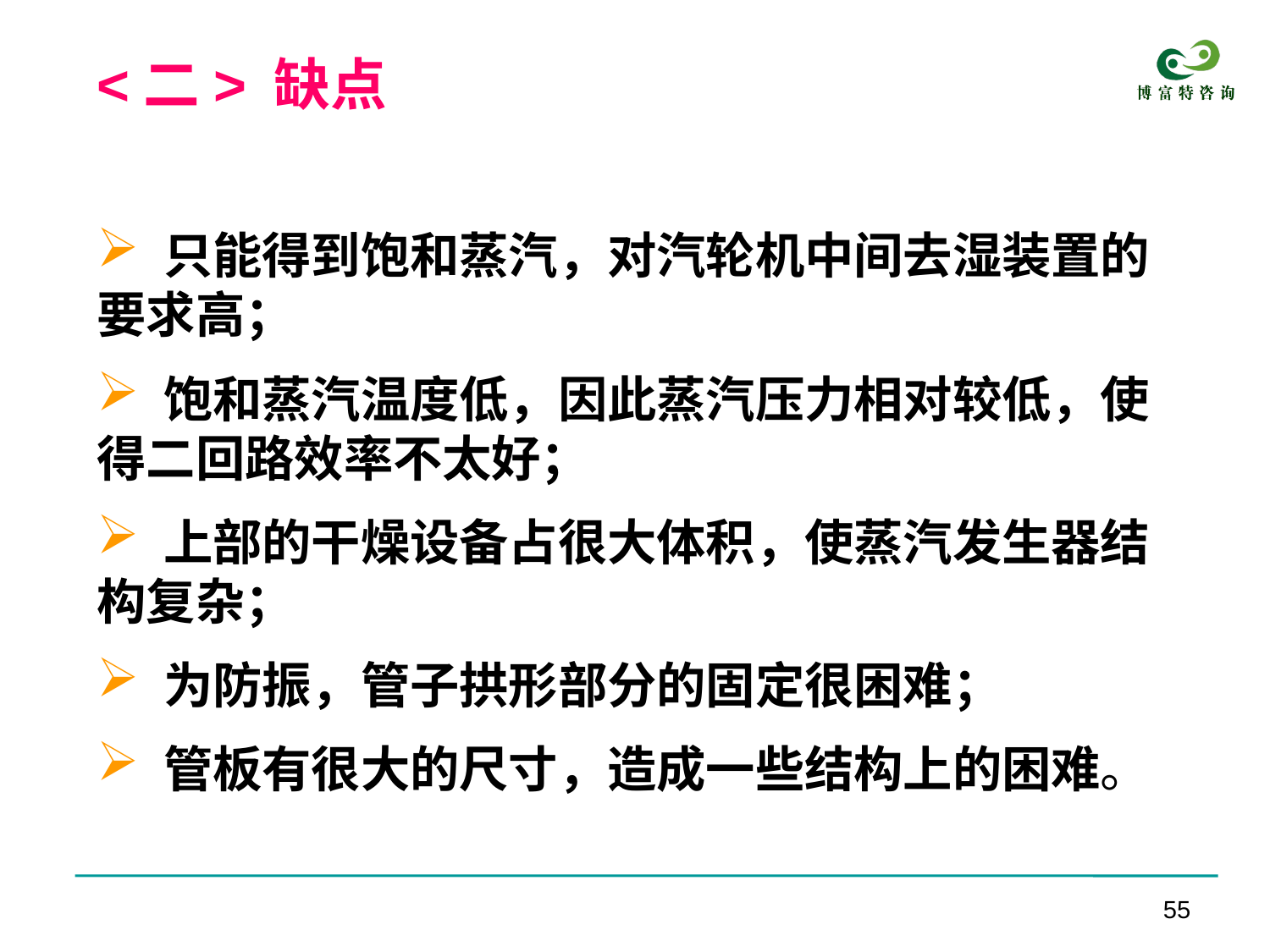

<二> 缺点

 只能得到饱和蒸汽，对汽轮机中间去湿装置的要求高；
 饱和蒸汽温度低，因此蒸汽压力相对较低，使得二回路效率不太好；
 上部的干燥设备占很大体积，使蒸汽发生器结构复杂；
 为防振，管子拱形部分的固定很困难；
 管板有很大的尺寸，造成一些结构上的困难。